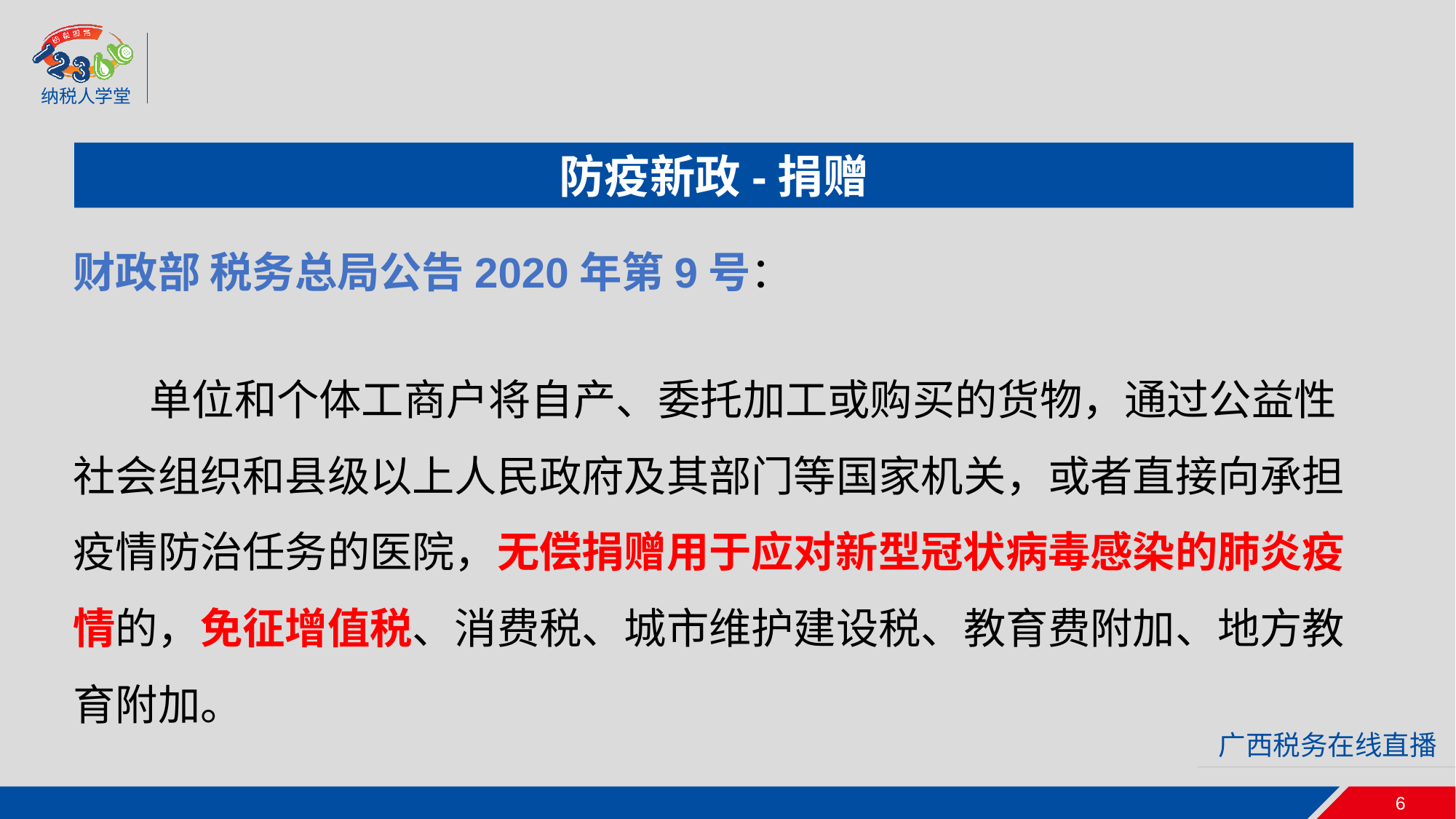

防疫新政-捐赠
财政部 税务总局公告2020年第9号：

       单位和个体工商户将自产、委托加工或购买的货物，通过公益性社会组织和县级以上人民政府及其部门等国家机关，或者直接向承担疫情防治任务的医院，无偿捐赠用于应对新型冠状病毒感染的肺炎疫情的，免征增值税、消费税、城市维护建设税、教育费附加、地方教育附加。